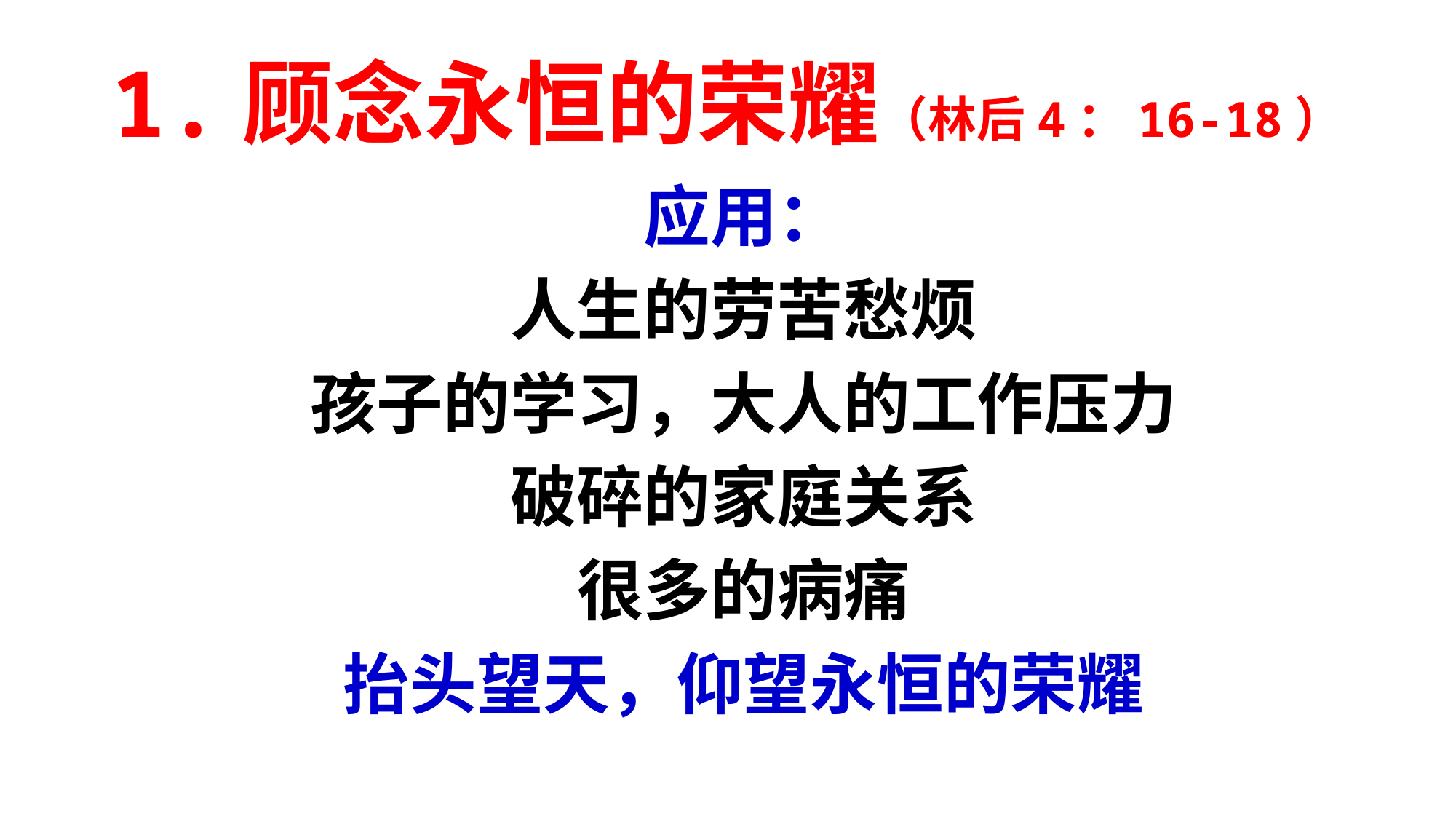

# 1.顾念永恒的荣耀（林后4：16-18）
应用：
人生的劳苦愁烦
孩子的学习，大人的工作压力
破碎的家庭关系
很多的病痛
抬头望天，仰望永恒的荣耀